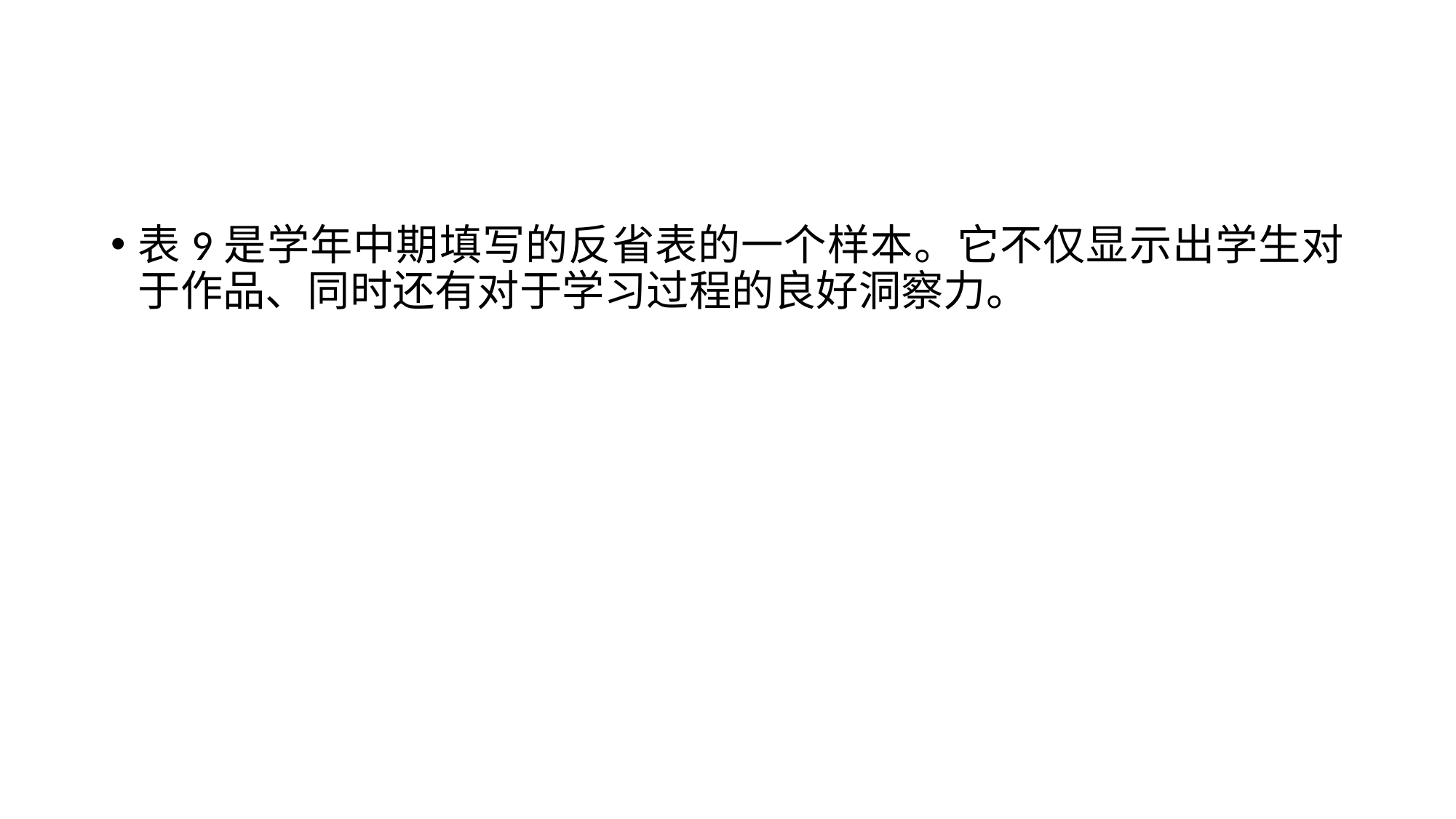

表9是学年中期填写的反省表的一个样本。它不仅显示出学生对于作品、同时还有对于学习过程的良好洞察力。